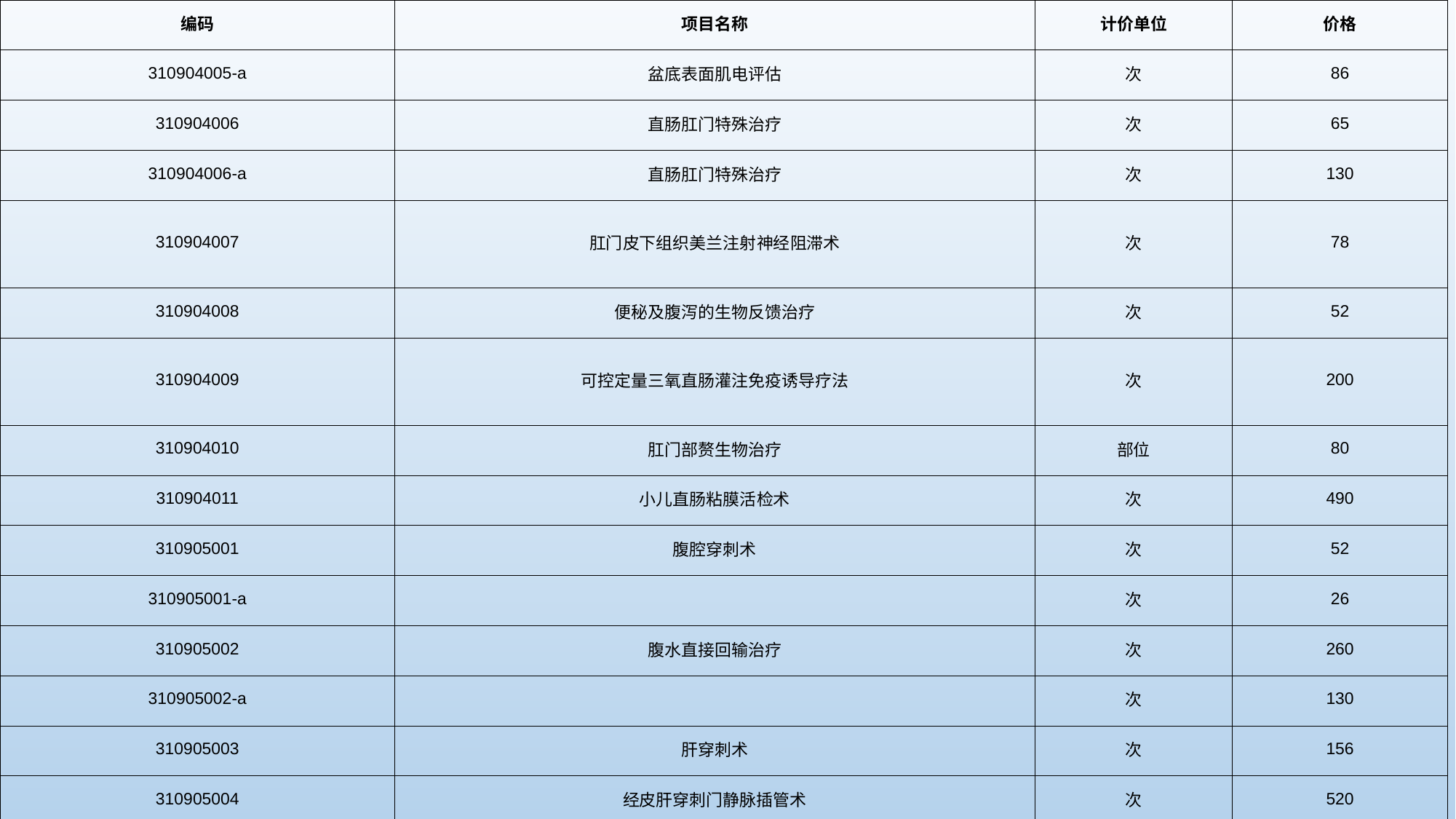

| 编码 | 项目名称 | 计价单位 | 价格 |
| --- | --- | --- | --- |
| 310904005-a | 盆底表面肌电评估 | 次 | 86 |
| 310904006 | 直肠肛门特殊治疗 | 次 | 65 |
| 310904006-a | 直肠肛门特殊治疗 | 次 | 130 |
| 310904007 | 肛门皮下组织美兰注射神经阻滞术 | 次 | 78 |
| 310904008 | 便秘及腹泻的生物反馈治疗 | 次 | 52 |
| 310904009 | 可控定量三氧直肠灌注免疫诱导疗法 | 次 | 200 |
| 310904010 | 肛门部赘生物治疗 | 部位 | 80 |
| 310904011 | 小儿直肠粘膜活检术 | 次 | 490 |
| 310905001 | 腹腔穿刺术 | 次 | 52 |
| 310905001-a |  | 次 | 26 |
| 310905002 | 腹水直接回输治疗 | 次 | 260 |
| 310905002-a |  | 次 | 130 |
| 310905003 | 肝穿刺术 | 次 | 156 |
| 310905004 | 经皮肝穿刺门静脉插管术 | 次 | 520 |